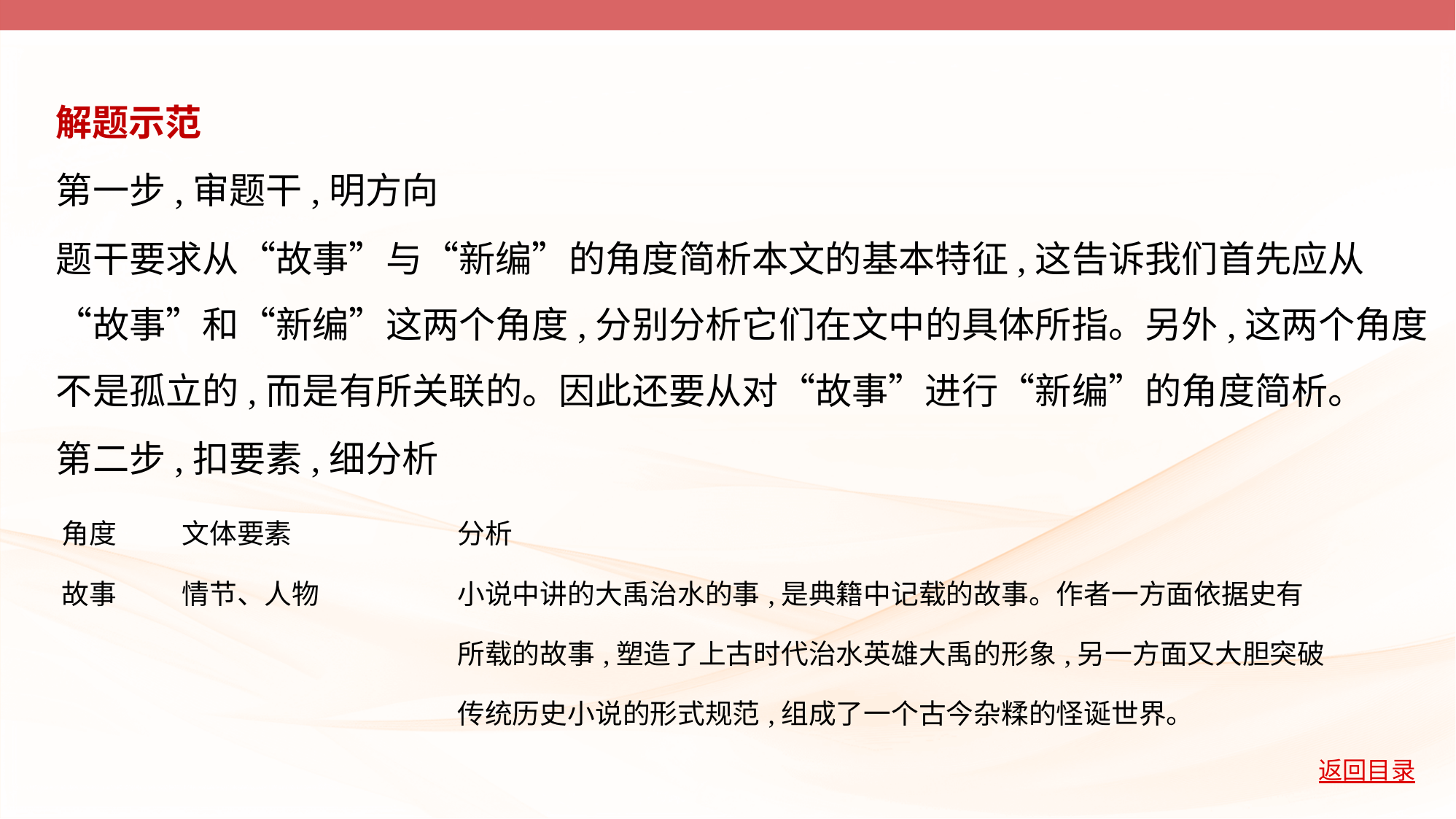

解题示范
第一步,审题干,明方向
题干要求从“故事”与“新编”的角度简析本文的基本特征,这告诉我们首先应从
“故事”和“新编”这两个角度,分别分析它们在文中的具体所指。另外,这两个角度
不是孤立的,而是有所关联的。因此还要从对“故事”进行“新编”的角度简析。
第二步,扣要素,细分析
| 角度 | 文体要素 | 分析 |
| --- | --- | --- |
| 故事 | 情节、人物 | 小说中讲的大禹治水的事,是典籍中记载的故事。作者一方面依据史有 所载的故事,塑造了上古时代治水英雄大禹的形象,另一方面又大胆突破 传统历史小说的形式规范,组成了一个古今杂糅的怪诞世界。 |